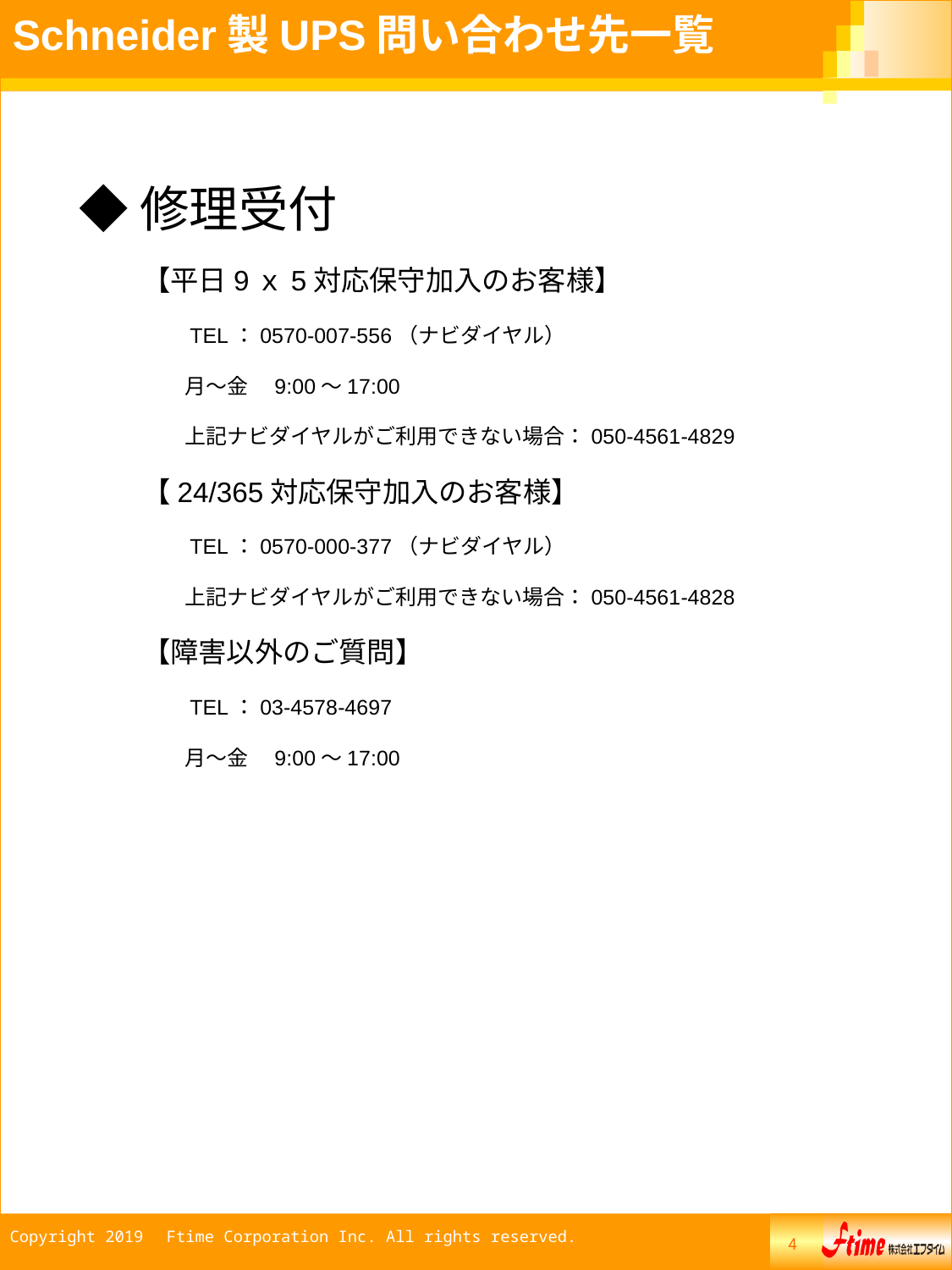

Schneider製UPS問い合わせ先一覧

◆修理受付

　　　【平日9ｘ5対応保守加入のお客様】

　　　　　TEL：0570-007-556（ナビダイヤル）

　　　　　月～金　9:00～17:00

　　　　　上記ナビダイヤルがご利用できない場合：050-4561-4829

　　　【24/365対応保守加入のお客様】

　　　　　TEL：0570-000-377（ナビダイヤル）

　　　　　上記ナビダイヤルがご利用できない場合：050-4561-4828

　　　【障害以外のご質問】

　　　　　TEL：03-4578-4697

　　　　　月～金　9:00～17:00

4